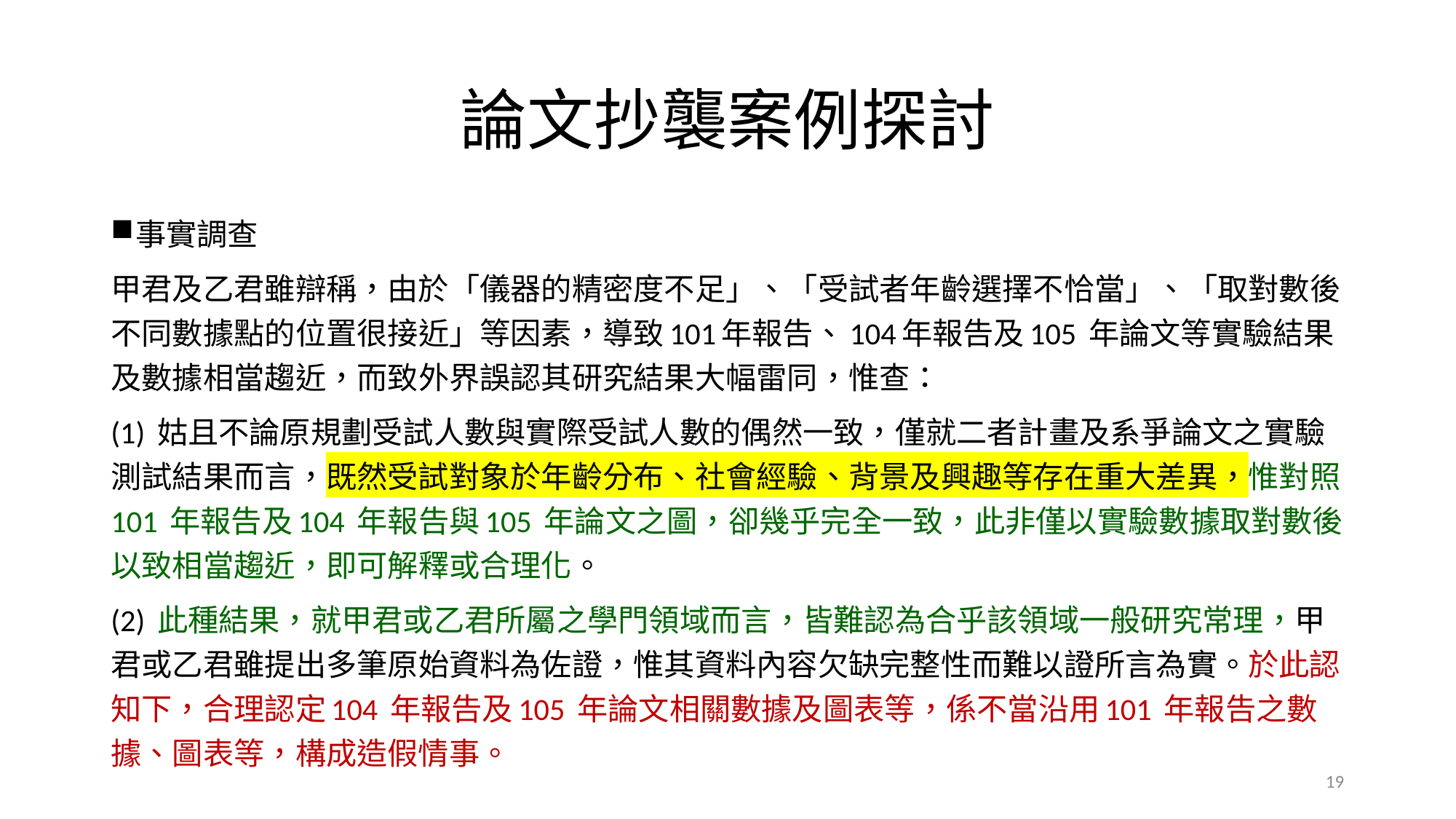

# 論文抄襲案例探討
事實調查
甲君及乙君雖辯稱，由於「儀器的精密度不足」、「受試者年齡選擇不恰當」、「取對數後不同數據點的位置很接近」等因素，導致101年報告、104年報告及105 年論文等實驗結果及數據相當趨近，而致外界誤認其研究結果大幅雷同，惟查：
(1) 姑且不論原規劃受試人數與實際受試人數的偶然一致，僅就二者計畫及系爭論文之實驗測試結果而言，既然受試對象於年齡分布、社會經驗、背景及興趣等存在重大差異，惟對照101 年報告及104 年報告與105 年論文之圖，卻幾乎完全一致，此非僅以實驗數據取對數後以致相當趨近，即可解釋或合理化。
(2) 此種結果，就甲君或乙君所屬之學門領域而言，皆難認為合乎該領域一般研究常理，甲君或乙君雖提出多筆原始資料為佐證，惟其資料內容欠缺完整性而難以證所言為實。於此認知下，合理認定104 年報告及105 年論文相關數據及圖表等，係不當沿用101 年報告之數據、圖表等，構成造假情事。

19